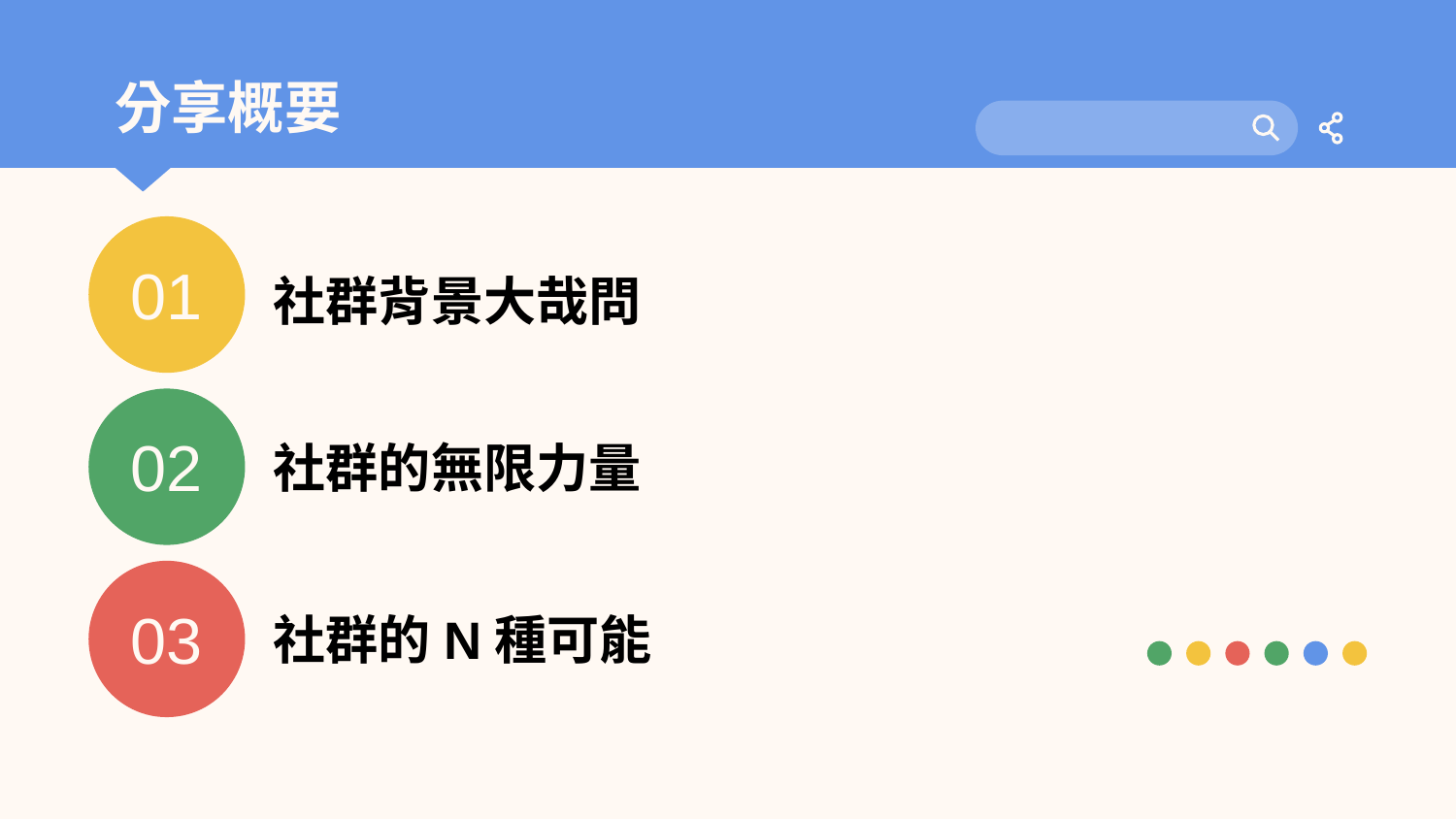

# 分享概要

01
社群背景大哉問

02
社群的無限力量

03
社群的N種可能